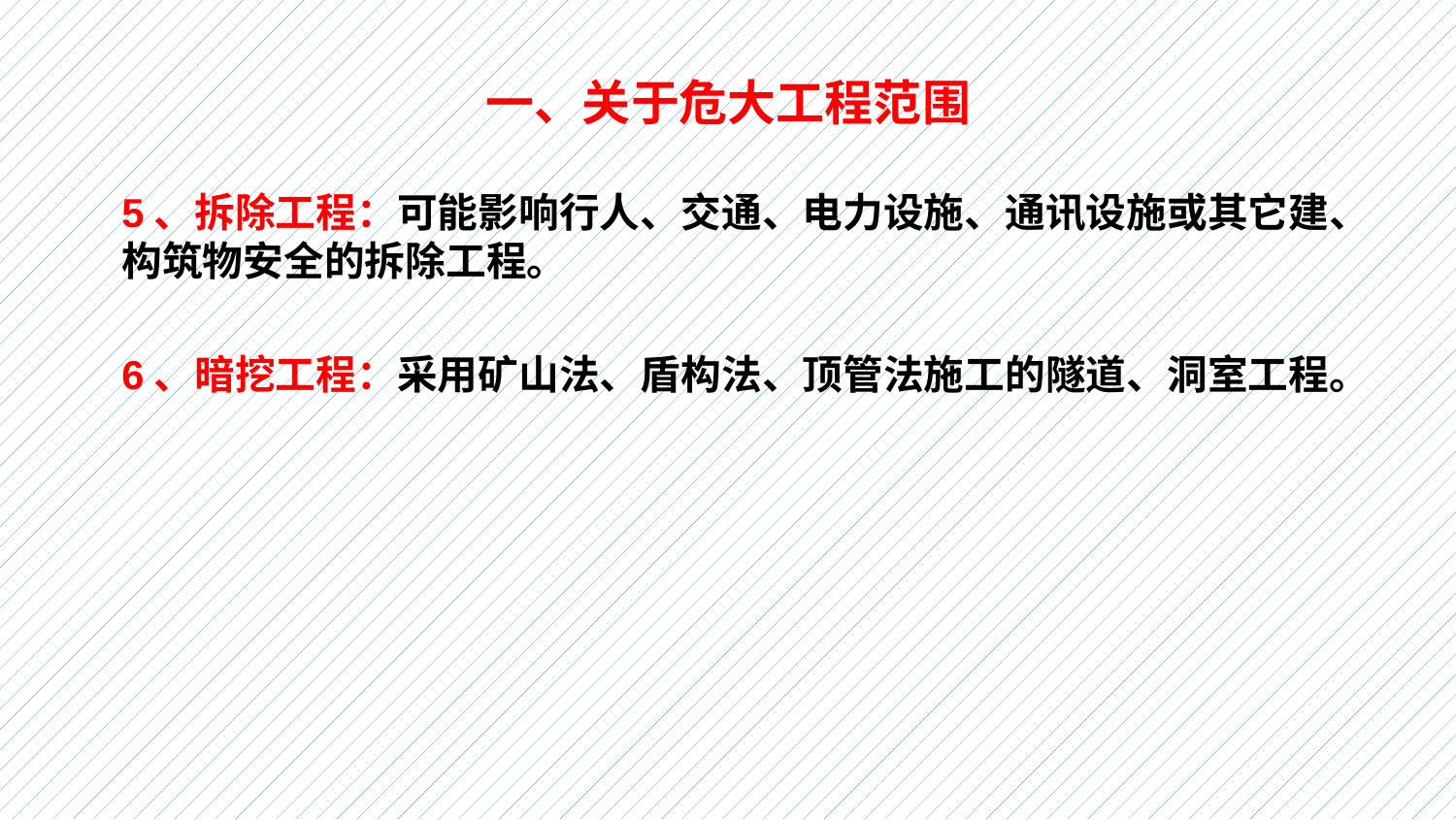

# 一、关于危大工程范围
5、拆除工程：可能影响行人、交通、电力设施、通讯设施或其它建、构筑物安全的拆除工程。

6、暗挖工程：采用矿山法、盾构法、顶管法施工的隧道、洞室工程。